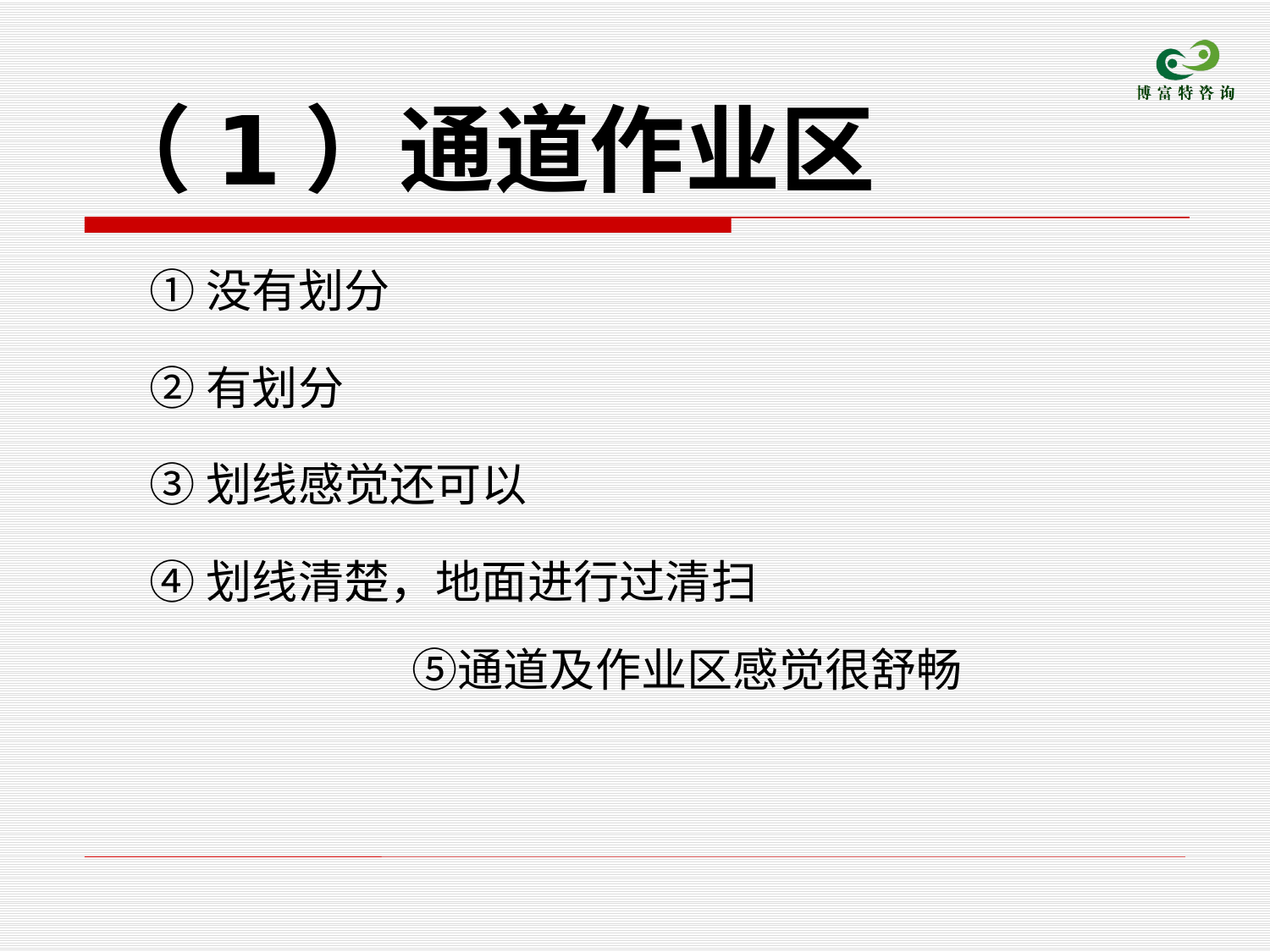

（1）通道作业区
    ①没有划分
    ②有划分
    ③划线感觉还可以
    ④划线清楚，地面进行过清扫         　				　		                                                                       ⑤通道及作业区感觉很舒畅
245